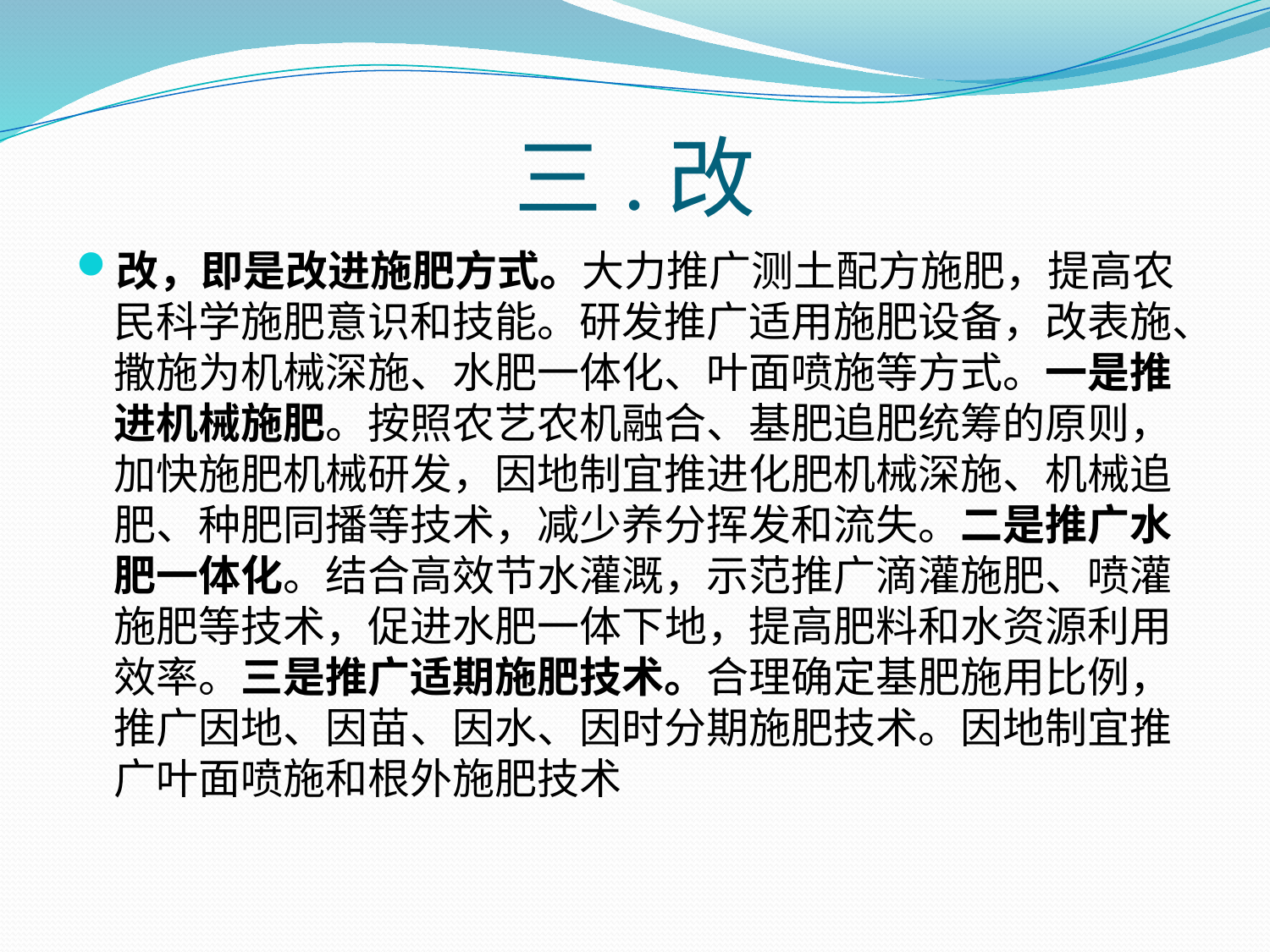

# 三.改
改，即是改进施肥方式。大力推广测土配方施肥，提高农民科学施肥意识和技能。研发推广适用施肥设备，改表施、撒施为机械深施、水肥一体化、叶面喷施等方式。一是推进机械施肥。按照农艺农机融合、基肥追肥统筹的原则，加快施肥机械研发，因地制宜推进化肥机械深施、机械追肥、种肥同播等技术，减少养分挥发和流失。二是推广水肥一体化。结合高效节水灌溉，示范推广滴灌施肥、喷灌施肥等技术，促进水肥一体下地，提高肥料和水资源利用效率。三是推广适期施肥技术。合理确定基肥施用比例，推广因地、因苗、因水、因时分期施肥技术。因地制宜推广叶面喷施和根外施肥技术